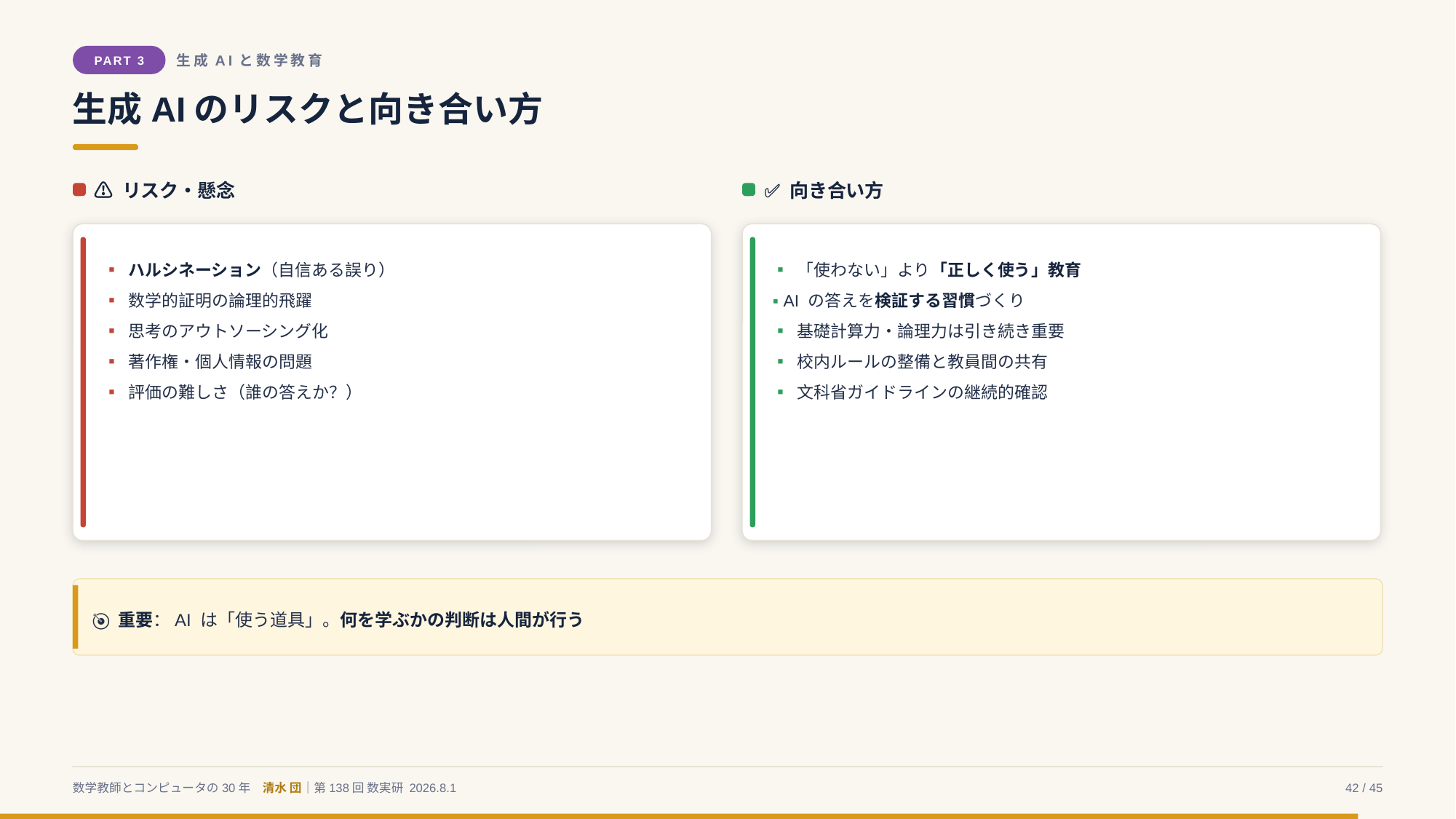

PART 3
生成AIと数学教育
生成AIのリスクと向き合い方

⚠️ リスク・懸念
✅ 向き合い方

▪ ハルシネーション（自信ある誤り）
▪ 数学的証明の論理的飛躍
▪ 思考のアウトソーシング化
▪ 著作権・個人情報の問題
▪ 評価の難しさ（誰の答えか？）
▪ 「使わない」より「正しく使う」教育
▪ AI の答えを検証する習慣づくり
▪ 基礎計算力・論理力は引き続き重要
▪ 校内ルールの整備と教員間の共有
▪ 文科省ガイドラインの継続的確認

🎯 重要：AI は「使う道具」。何を学ぶかの判断は人間が行う

数学教師とコンピュータの30年　清水 団｜第138回 数実研 2026.8.1
42 / 45